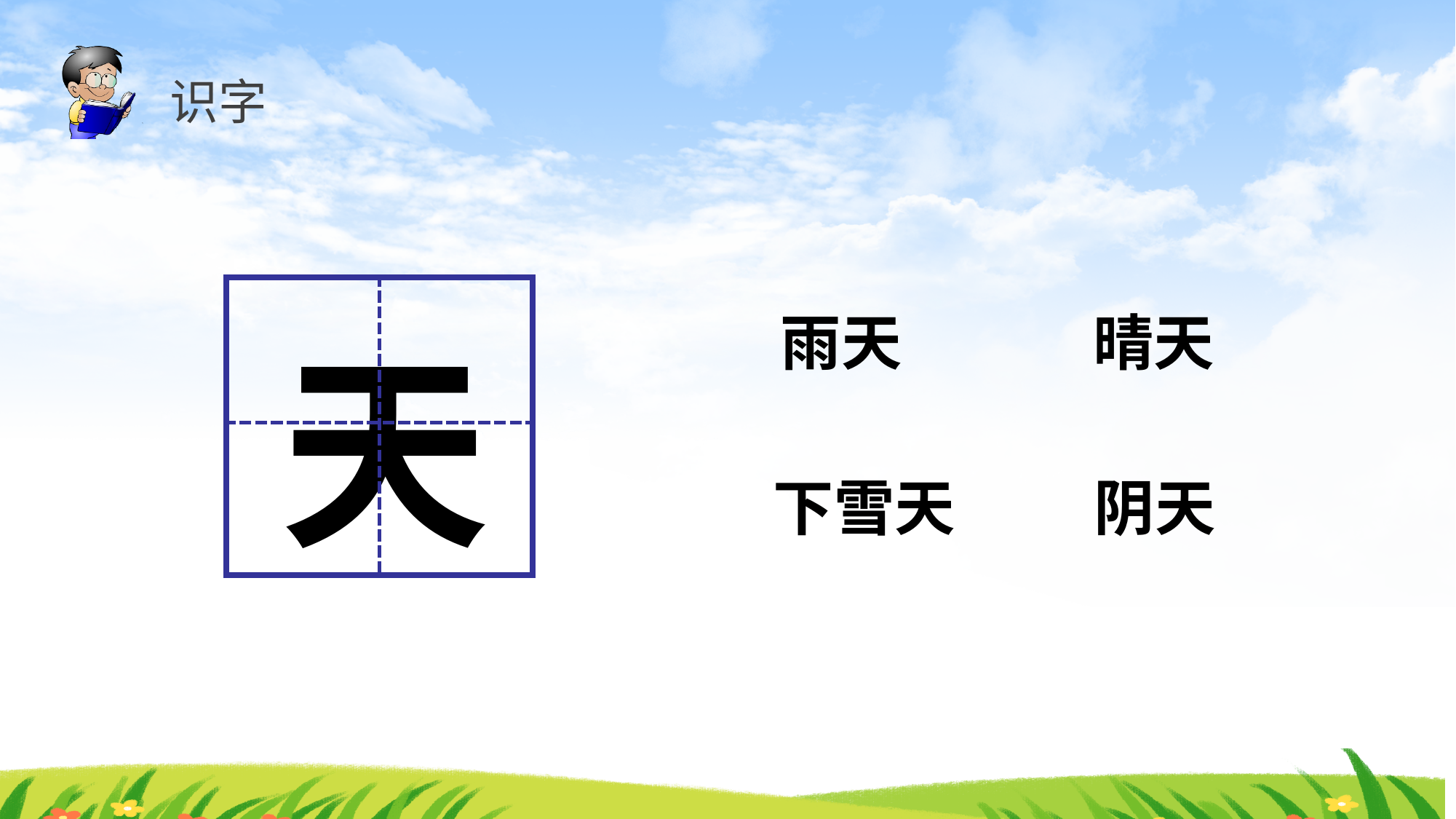

识字
天
|  |  |
| --- | --- |
|  |  |
雨天
晴天
阴天
下雪天